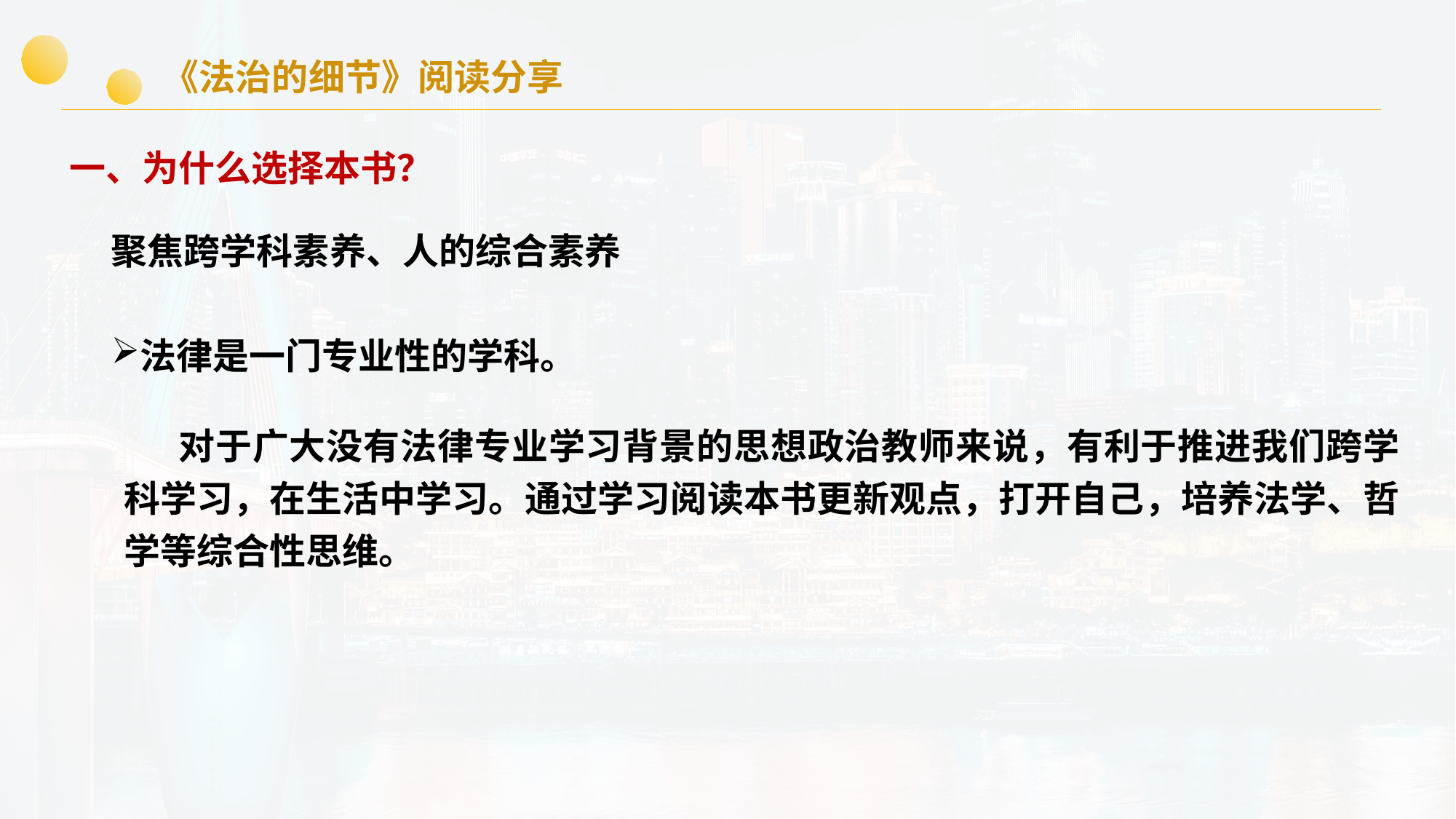

《法治的细节》阅读分享
一、为什么选择本书？
聚焦跨学科素养、人的综合素养
法律是一门专业性的学科。
对于广大没有法律专业学习背景的思想政治教师来说，有利于推进我们跨学科学习，在生活中学习。通过学习阅读本书更新观点，打开自己，培养法学、哲学等综合性思维。